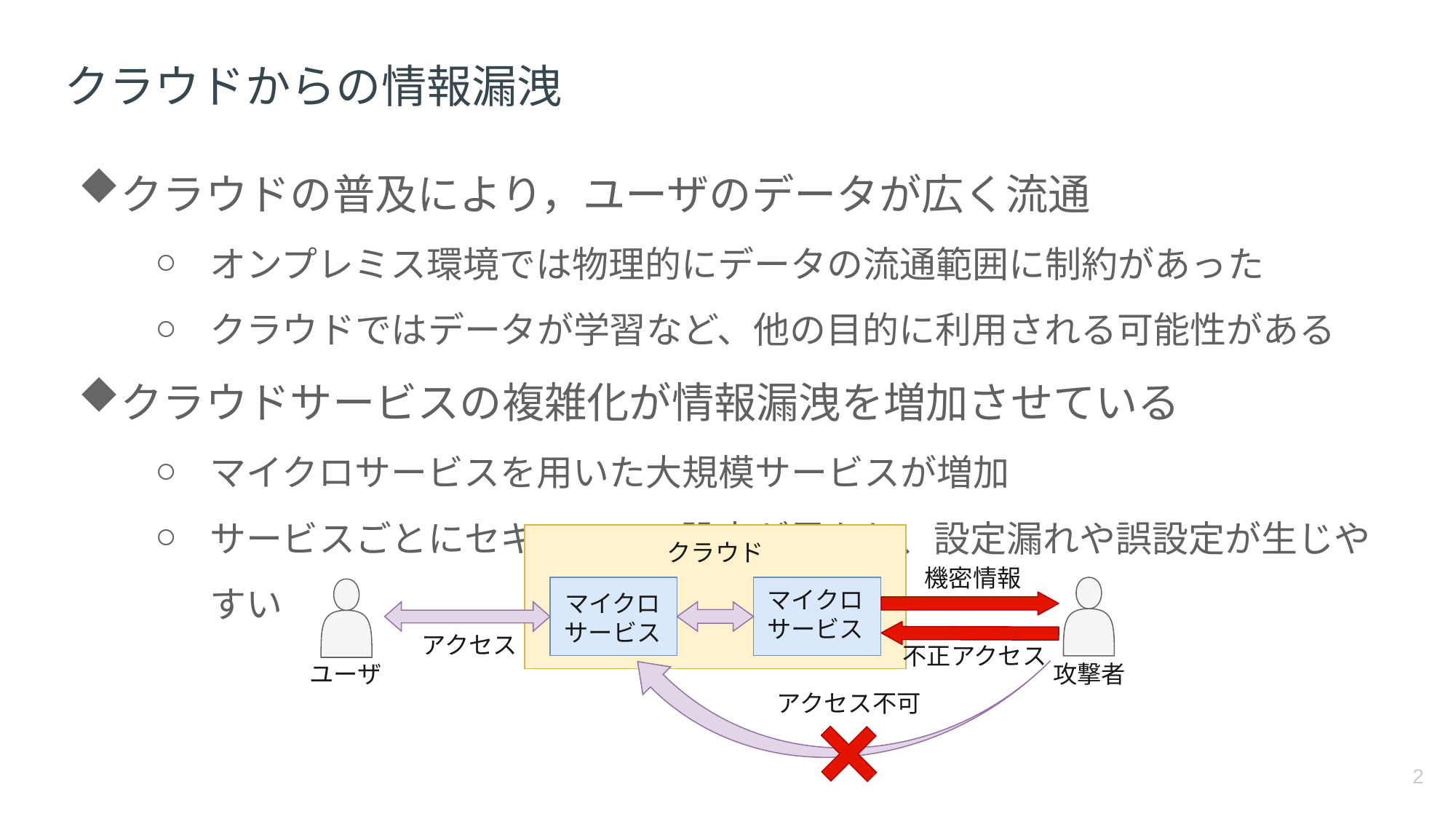

# クラウドからの情報漏洩
クラウドの普及により，ユーザのデータが広く流通
オンプレミス環境では物理的にデータの流通範囲に制約があった
クラウドではデータが学習など、他の目的に利用される可能性がある
クラウドサービスの複雑化が情報漏洩を増加させている
マイクロサービスを用いた大規模サービスが増加
サービスごとにセキュリティ設定が異なり、設定漏れや誤設定が生じやすい

クラウド
機密情報

マイクロ
サービス
マイクロ
サービス

アクセス

不正アクセス

ユーザ
攻撃者

アクセス不可

2